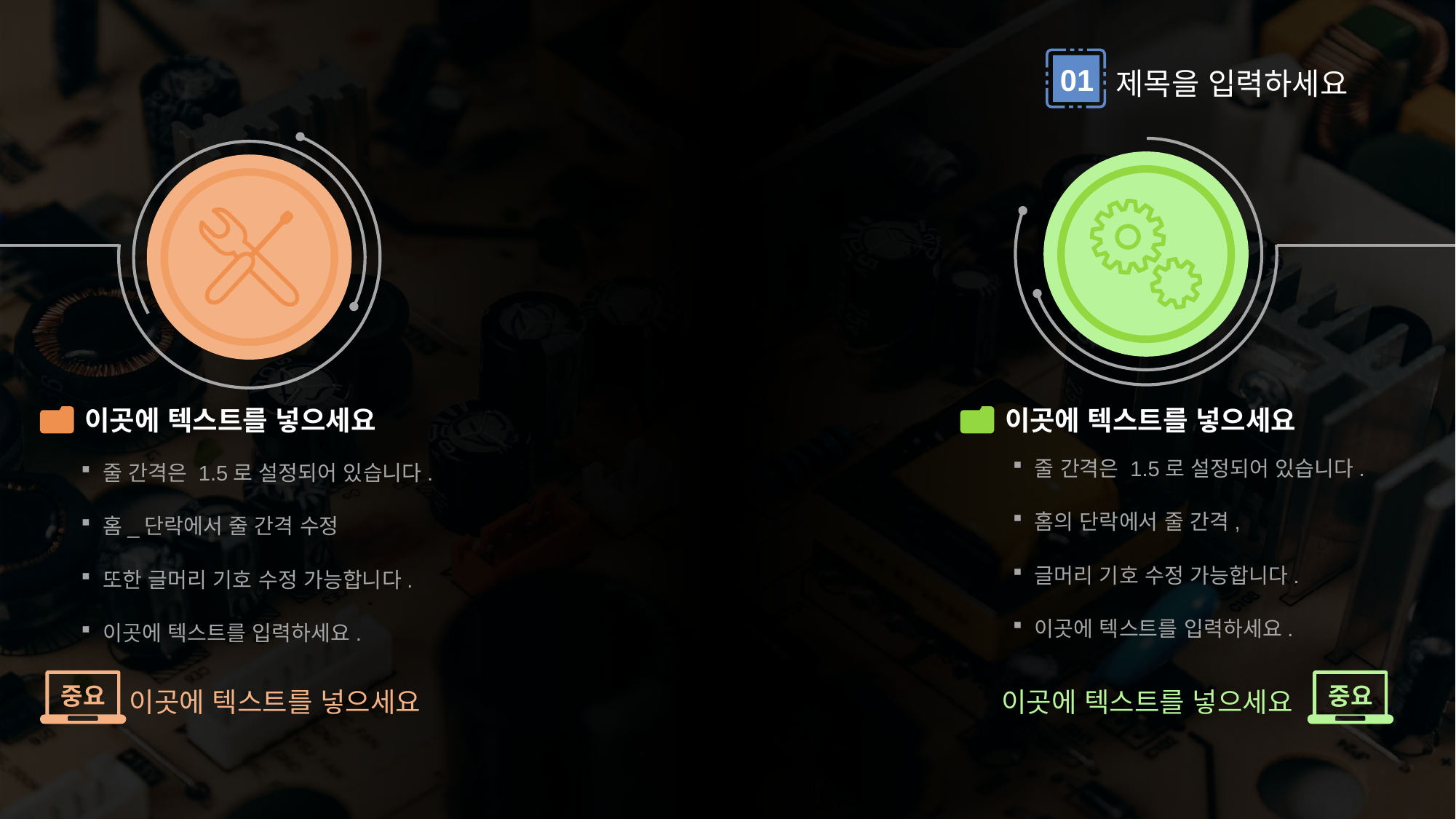

01
제목을 입력하세요

이곳에 텍스트를 넣으세요

이곳에 텍스트를 넣으세요

줄 간격은 1.5로 설정되어 있습니다.
홈의 단락에서 줄 간격,
글머리 기호 수정 가능합니다.
이곳에 텍스트를 입력하세요.
줄 간격은 1.5로 설정되어 있습니다.
홈_단락에서 줄 간격 수정
또한 글머리 기호 수정 가능합니다.
이곳에 텍스트를 입력하세요.
이곳에 텍스트를 넣으세요
이곳에 텍스트를 넣으세요

중요

중요